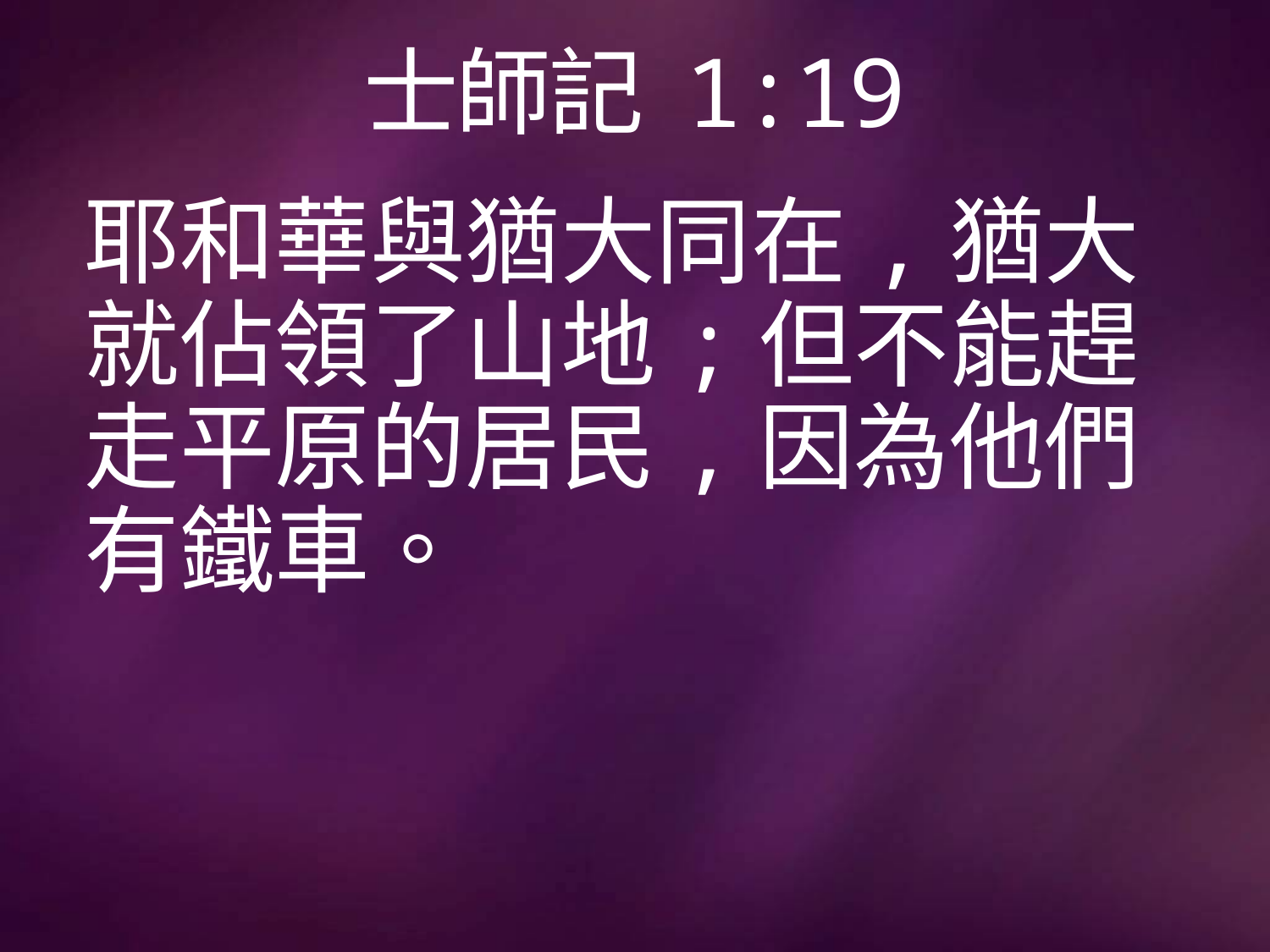

# 士師記 1:19
耶和華與猶大同在,猶大就佔領了山地;但不能趕走平原的居民,因為他們有鐵車。